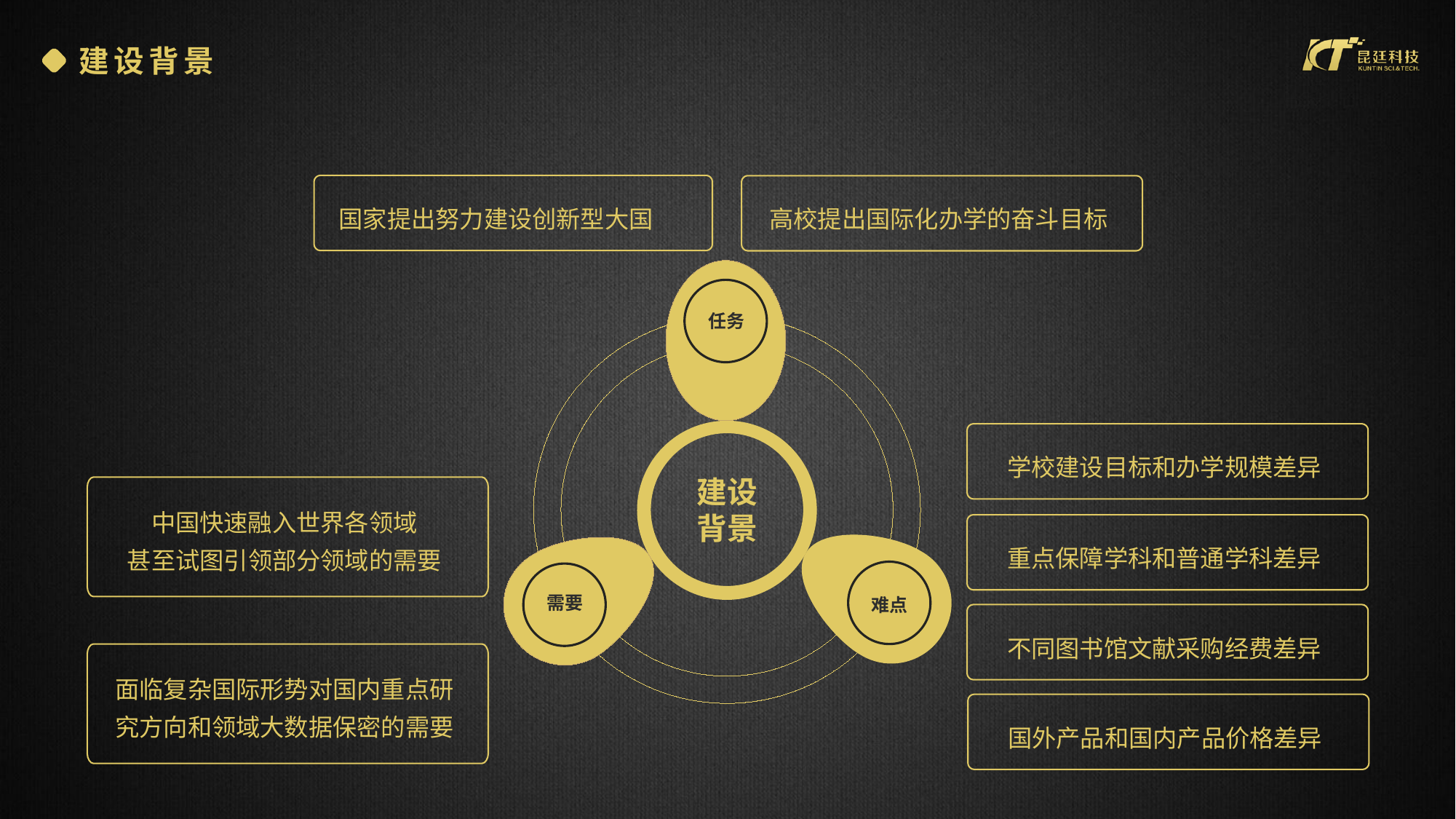

建设背景

国家提出努力建设创新型大国

高校提出国际化办学的奋斗目标

任务

学校建设目标和办学规模差异
建设背景

中国快速融入世界各领域
甚至试图引领部分领域的需要

重点保障学科和普通学科差异

难点

需要

不同图书馆文献采购经费差异

面临复杂国际形势对国内重点研究方向和领域大数据保密的需要

国外产品和国内产品价格差异